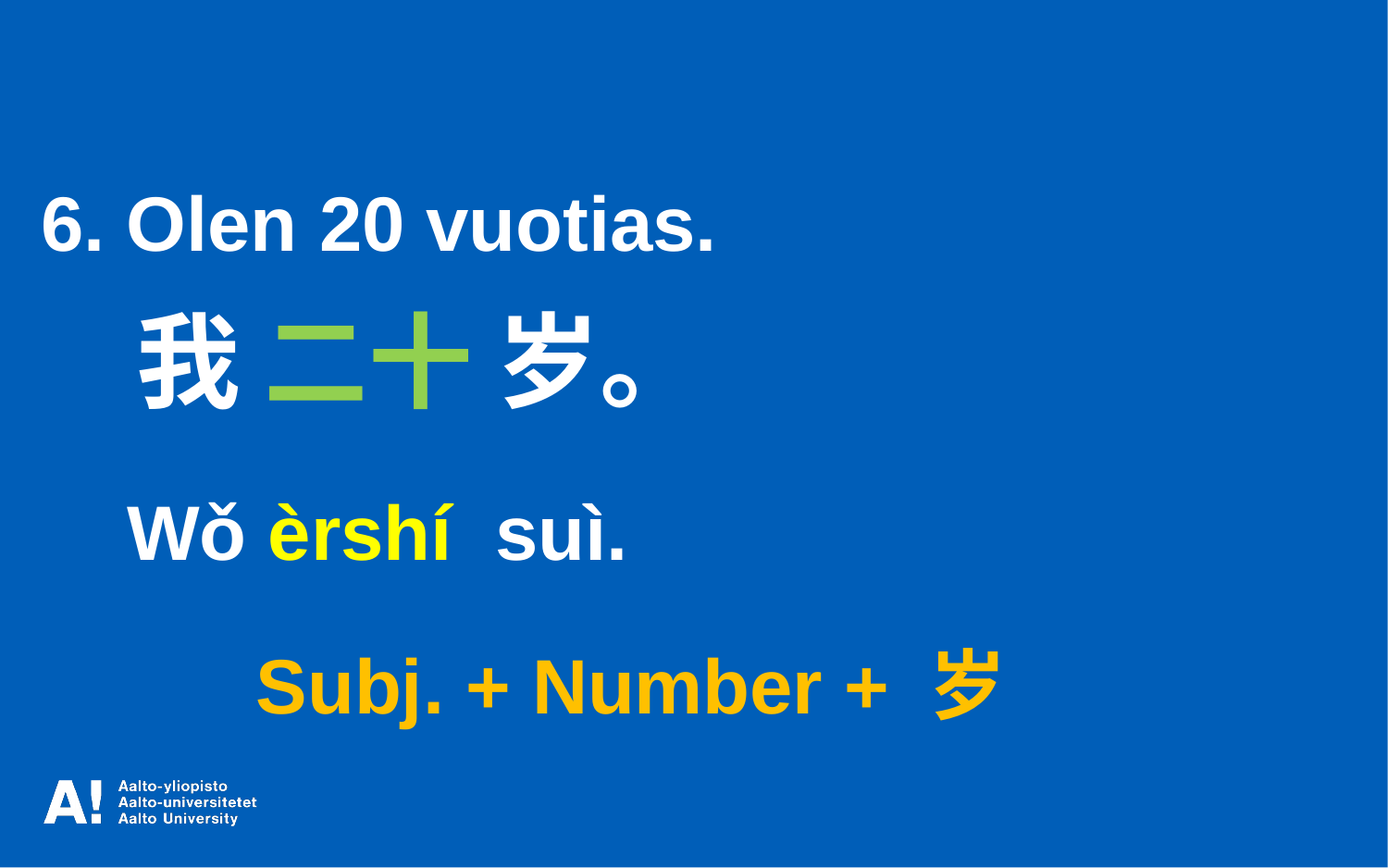

6. Olen 20 vuotias.

   我 二十 岁。

    Wǒ èrshí  suì.

          Subj. + Number + 岁